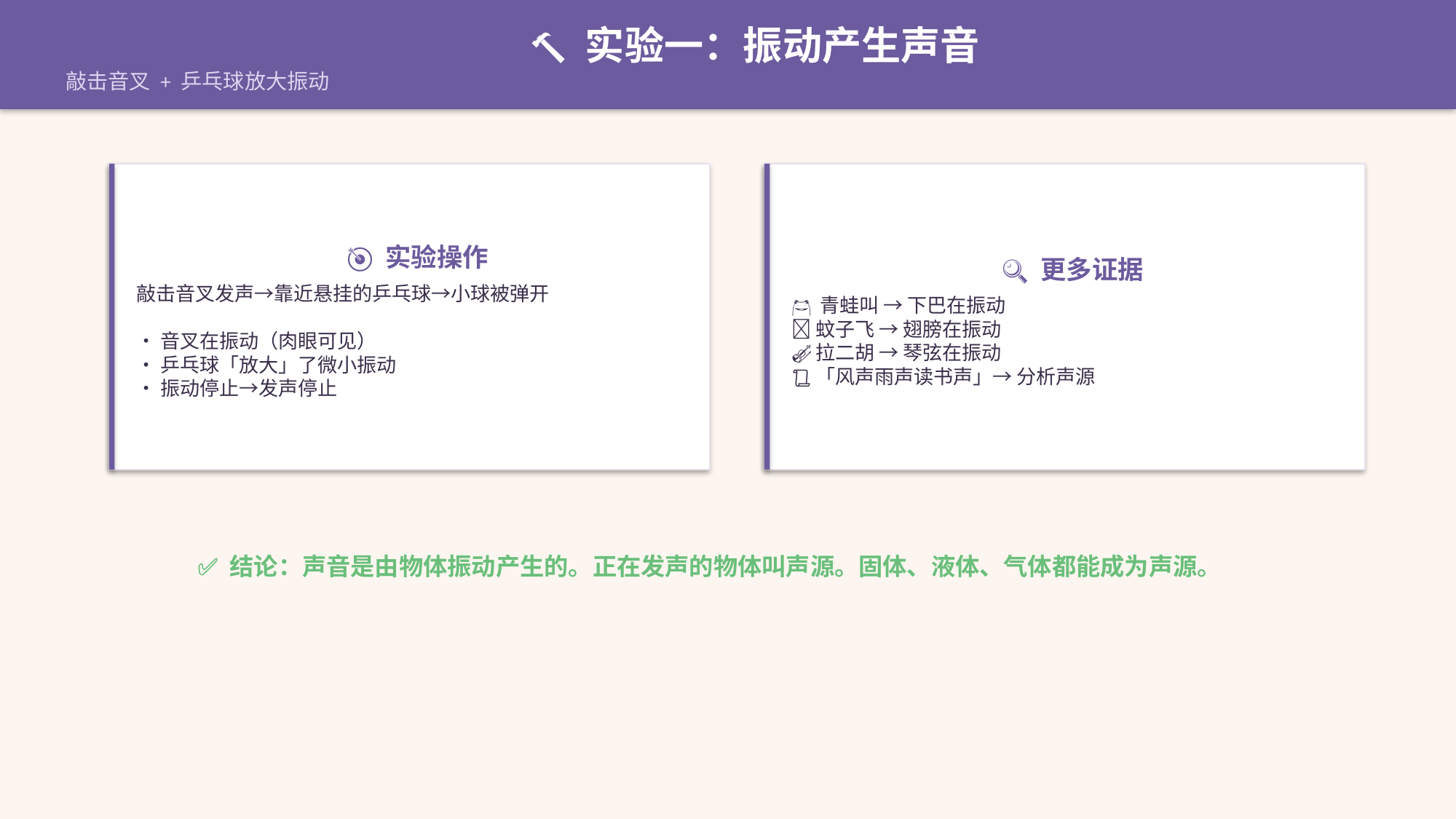

🔨 实验一：振动产生声音
敲击音叉 + 乒乓球放大振动
🎯 实验操作
敲击音叉发声→靠近悬挂的乒乓球→小球被弹开
• 音叉在振动（肉眼可见）
• 乒乓球「放大」了微小振动
• 振动停止→发声停止

🔍 更多证据
🐸 青蛙叫 → 下巴在振动
🦟 蚊子飞 → 翅膀在振动
🎻 拉二胡 → 琴弦在振动
📜 「风声雨声读书声」→ 分析声源

✅ 结论：声音是由物体振动产生的。正在发声的物体叫声源。固体、液体、气体都能成为声源。